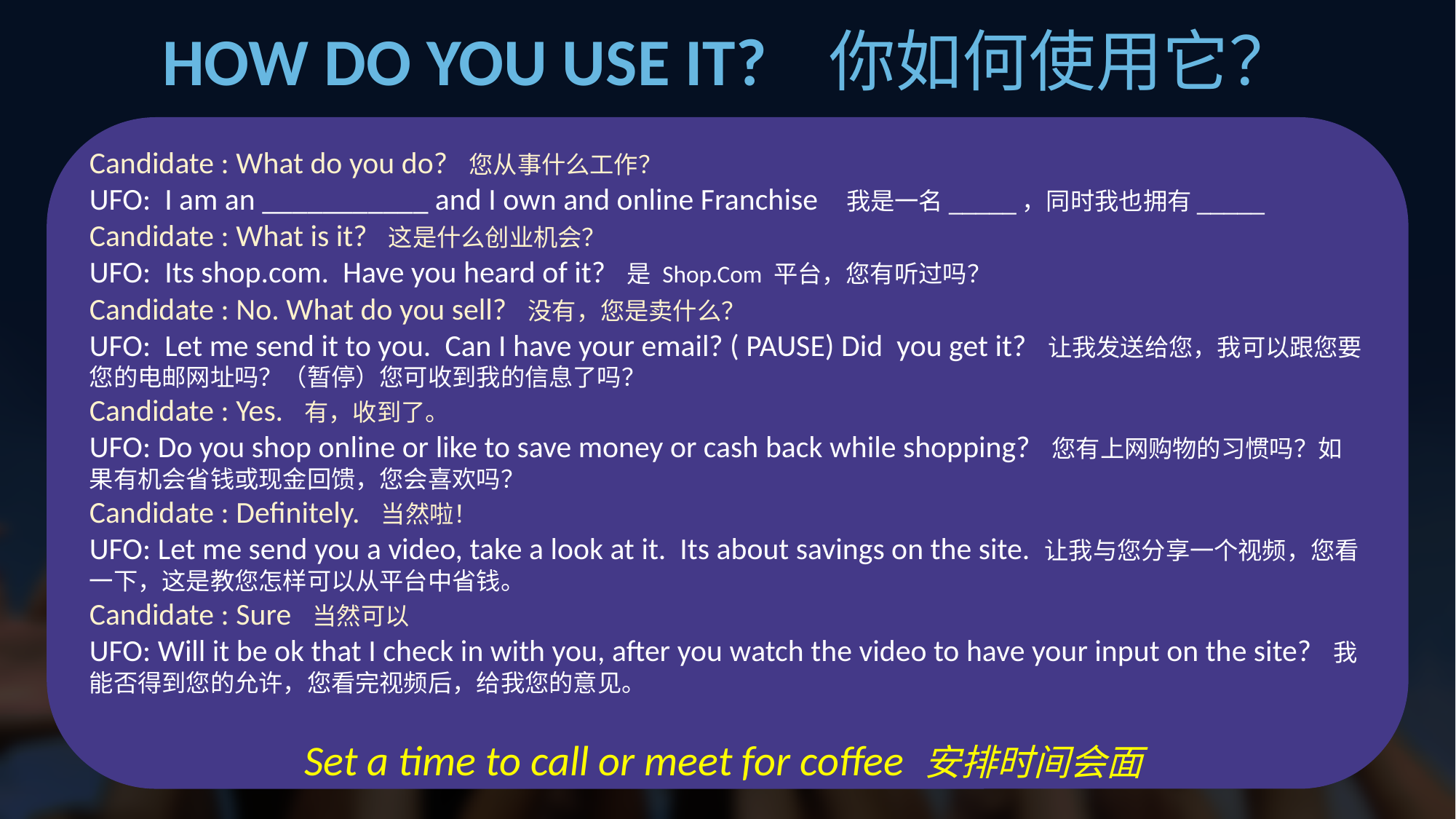

How do you use it?   你如何使用它？

Candidate : What do you do?  您从事什么工作？
UFO:  I am an ___________ and I own and online Franchise   我是一名_____，同时我也拥有_____
Candidate : What is it?  这是什么创业机会？
UFO:  Its shop.com.  Have you heard of it?  是 Shop.Com 平台，您有听过吗？
Candidate : No. What do you sell?  没有，您是卖什么？
UFO:  Let me send it to you.  Can I have your email? ( PAUSE) Did  you get it?  让我发送给您，我可以跟您要您的电邮网址吗？（暂停）您可收到我的信息了吗？
Candidate : Yes.  有，收到了。
UFO: Do you shop online or like to save money or cash back while shopping?  您有上网购物的习惯吗？如果有机会省钱或现金回馈，您会喜欢吗？
Candidate : Definitely.  当然啦！
UFO: Let me send you a video, take a look at it.  Its about savings on the site. 让我与您分享一个视频，您看一下，这是教您怎样可以从平台中省钱。
Candidate : Sure  当然可以
UFO: Will it be ok that I check in with you, after you watch the video to have your input on the site?  我能否得到您的允许，您看完视频后，给我您的意见。

Set a time to call or meet for coffee 安排时间会面